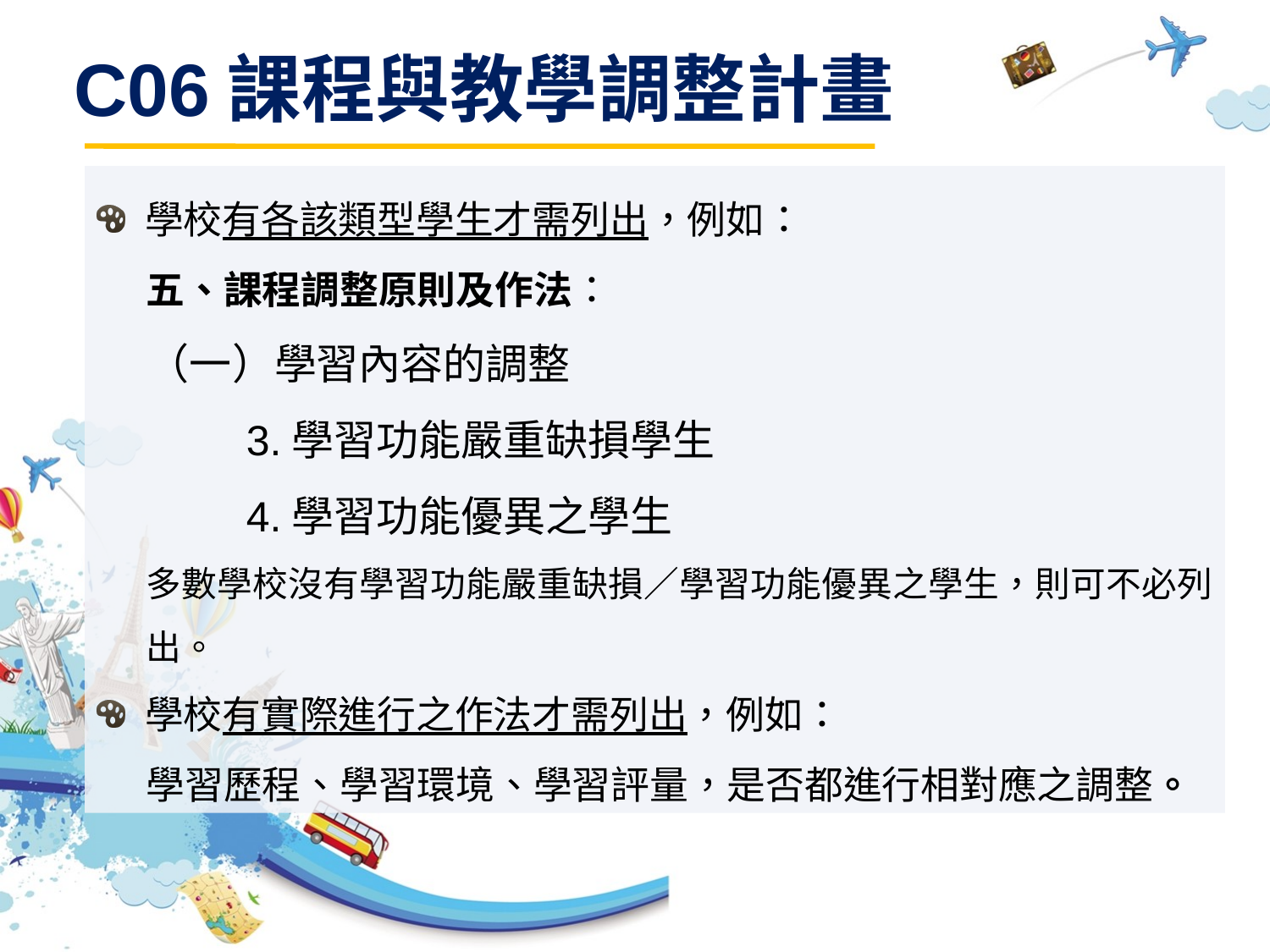

C06課程與教學調整計畫
學校有各該類型學生才需列出，例如：
五、課程調整原則及作法：
（一）學習內容的調整
3.學習功能嚴重缺損學生
4.學習功能優異之學生
多數學校沒有學習功能嚴重缺損／學習功能優異之學生，則可不必列出。
學校有實際進行之作法才需列出，例如：
學習歷程、學習環境、學習評量，是否都進行相對應之調整。